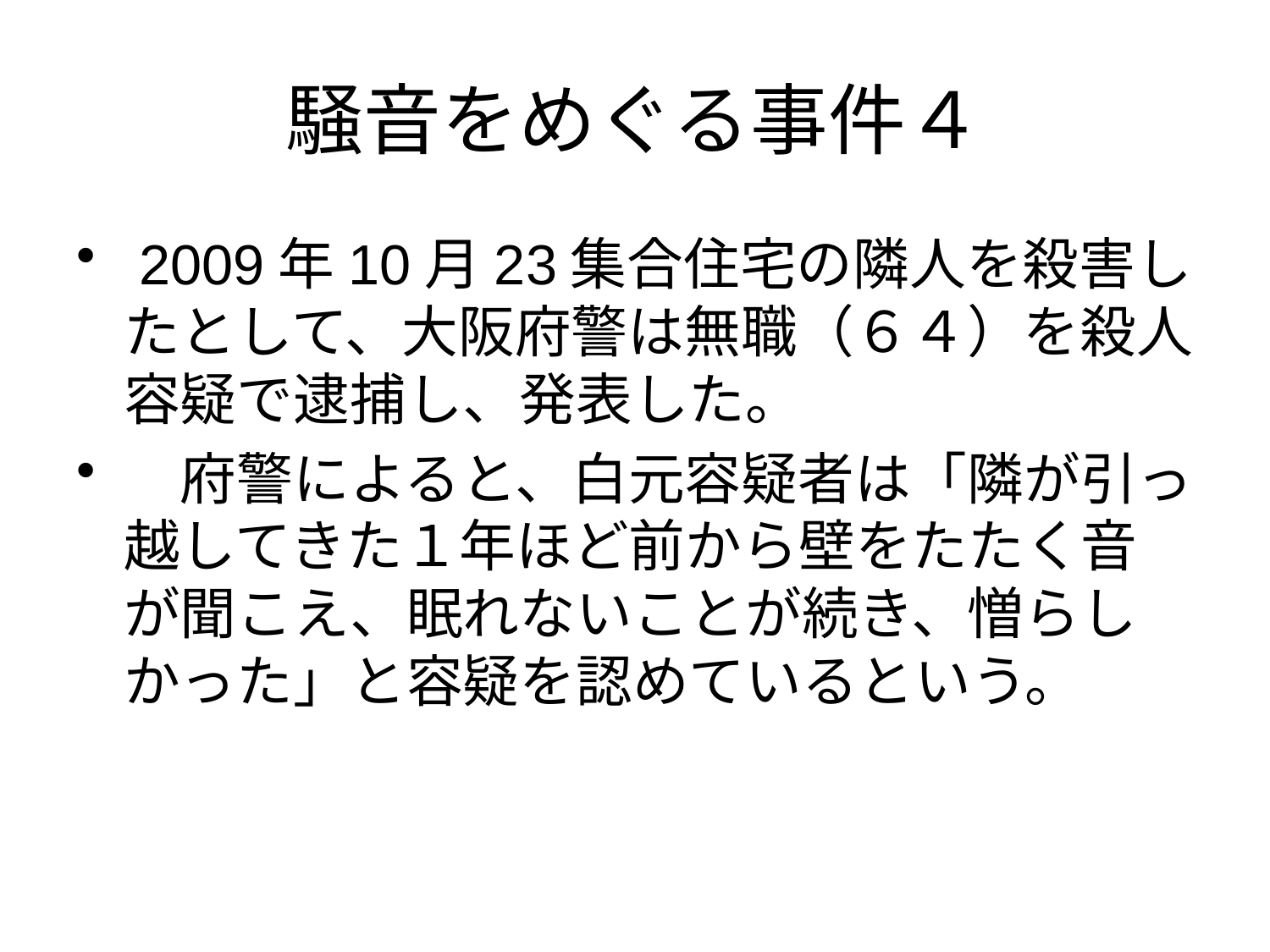

# 騒音をめぐる事件４
 2009年10月23集合住宅の隣人を殺害したとして、大阪府警は無職（６４）を殺人容疑で逮捕し、発表した。
　府警によると、白元容疑者は「隣が引っ越してきた１年ほど前から壁をたたく音が聞こえ、眠れないことが続き、憎らしかった」と容疑を認めているという。